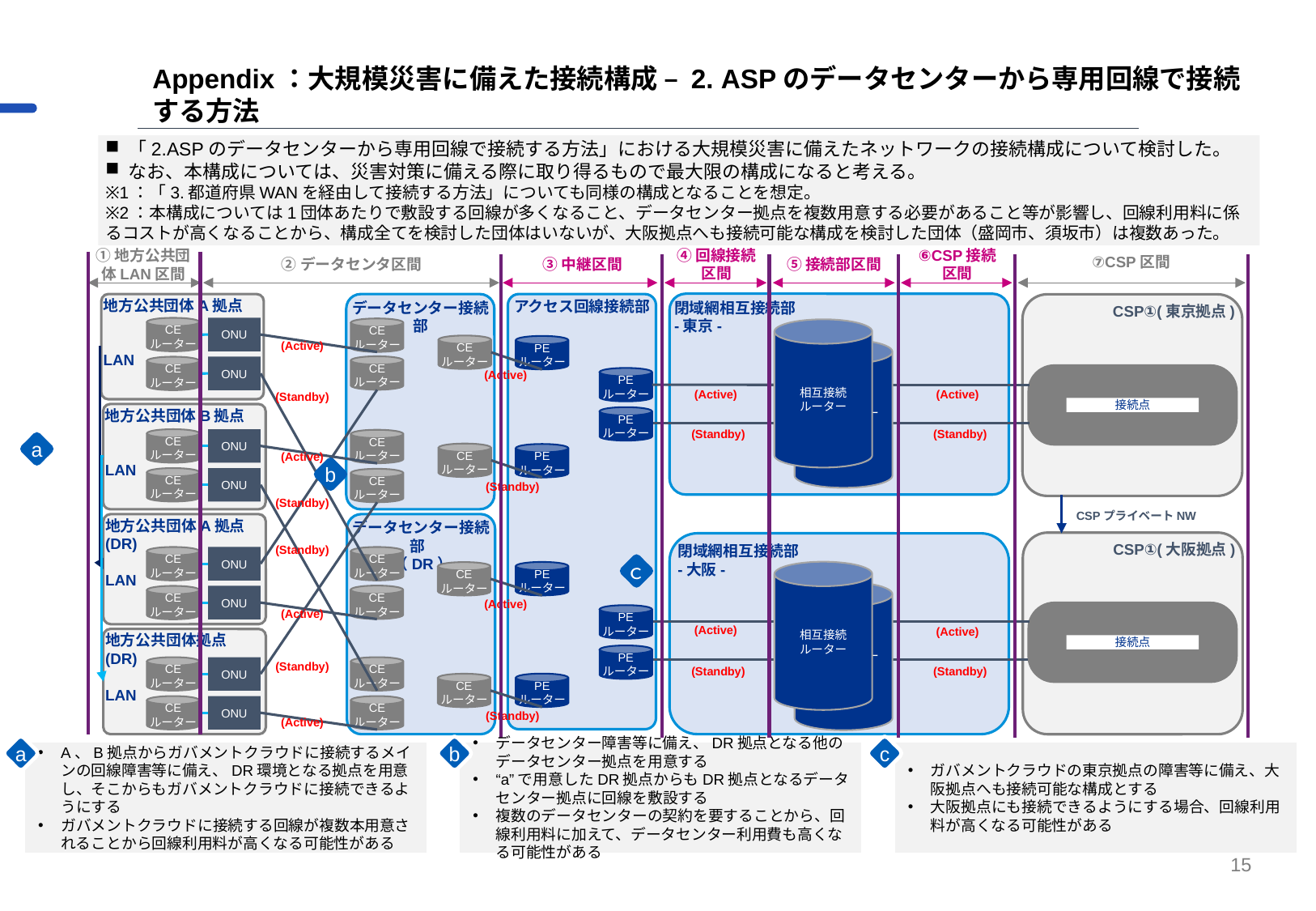

Appendix：大規模災害に備えた接続構成 – 2. ASPのデータセンターから専用回線で接続する方法
「2.ASPのデータセンターから専用回線で接続する方法」における大規模災害に備えたネットワークの接続構成について検討した。
なお、本構成については、災害対策に備える際に取り得るもので最大限の構成になると考える。
※1：「3.都道府県WANを経由して接続する方法」についても同様の構成となることを想定。
※2：本構成については1団体あたりで敷設する回線が多くなること、データセンター拠点を複数用意する必要があること等が影響し、回線利用料に係るコストが高くなることから、構成全てを検討した団体はいないが、大阪拠点へも接続可能な構成を検討した団体（盛岡市、須坂市）は複数あった。
⑦CSP区間
②データセンタ区間
③中継区間
④回線接続
区間
⑤接続部区間
⑥CSP接続
区間
①地方公共団体LAN区間
閉域網相互接続部
-東京-
アクセス回線接続部
データセンター接続部
地方公共団体A拠点

LAN
CSP①(東京拠点)
CE
ルーター
ONU
CE
ルーター
相互接続
ルーター
CE
ルーター
PE
ルーター
(Active)
相互接続ルーター
CE
ルーター
CE
ルーター
ONU

(Active)
PE
ルーター
(Active)
(Active)
(Standby)
接続点
地方公共団体B拠点

LAN
PE
ルーター
(Standby)
(Standby)
CE
ルーター
ONU
CE
ルーター
a
CE
ルーター
PE
ルーター
(Active)
b
CE
ルーター
ONU
CE
ルーター
(Standby)
(Standby)
CSPプライベートNW
データセンター接続部
 （DR）
地方公共団体A拠点
(DR)

LAN
CSP①(大阪拠点)
閉域網相互接続部
-大阪-
(Standby)
CE
ルーター
ONU
CE
ルーター
ｃ
相互接続
ルーター
PE
ルーター
CE
ルーター
相互接続ルーター
CE
ルーター
CE
ルーター
ONU
(Active)

(Active)
PE
ルーター
(Active)
(Active)
地方公共団体拠点
(DR)

LAN
接続点
PE
ルーター
(Standby)
CE
ルーター
ONU
CE
ルーター
(Standby)
(Standby)
PE
ルーター
CE
ルーター
CE
ルーター
ONU
CE
ルーター
(Standby)
(Active)
a
b
c
A、B拠点からガバメントクラウドに接続するメインの回線障害等に備え、DR環境となる拠点を用意し、そこからもガバメントクラウドに接続できるようにする
ガバメントクラウドに接続する回線が複数本用意されることから回線利用料が高くなる可能性がある
データセンター障害等に備え、DR拠点となる他のデータセンター拠点を用意する
“a”で用意したDR拠点からもDR拠点となるデータセンター拠点に回線を敷設する
複数のデータセンターの契約を要することから、回線利用料に加えて、データセンター利用費も高くなる可能性がある
ガバメントクラウドの東京拠点の障害等に備え、大阪拠点へも接続可能な構成とする
大阪拠点にも接続できるようにする場合、回線利用料が高くなる可能性がある
15